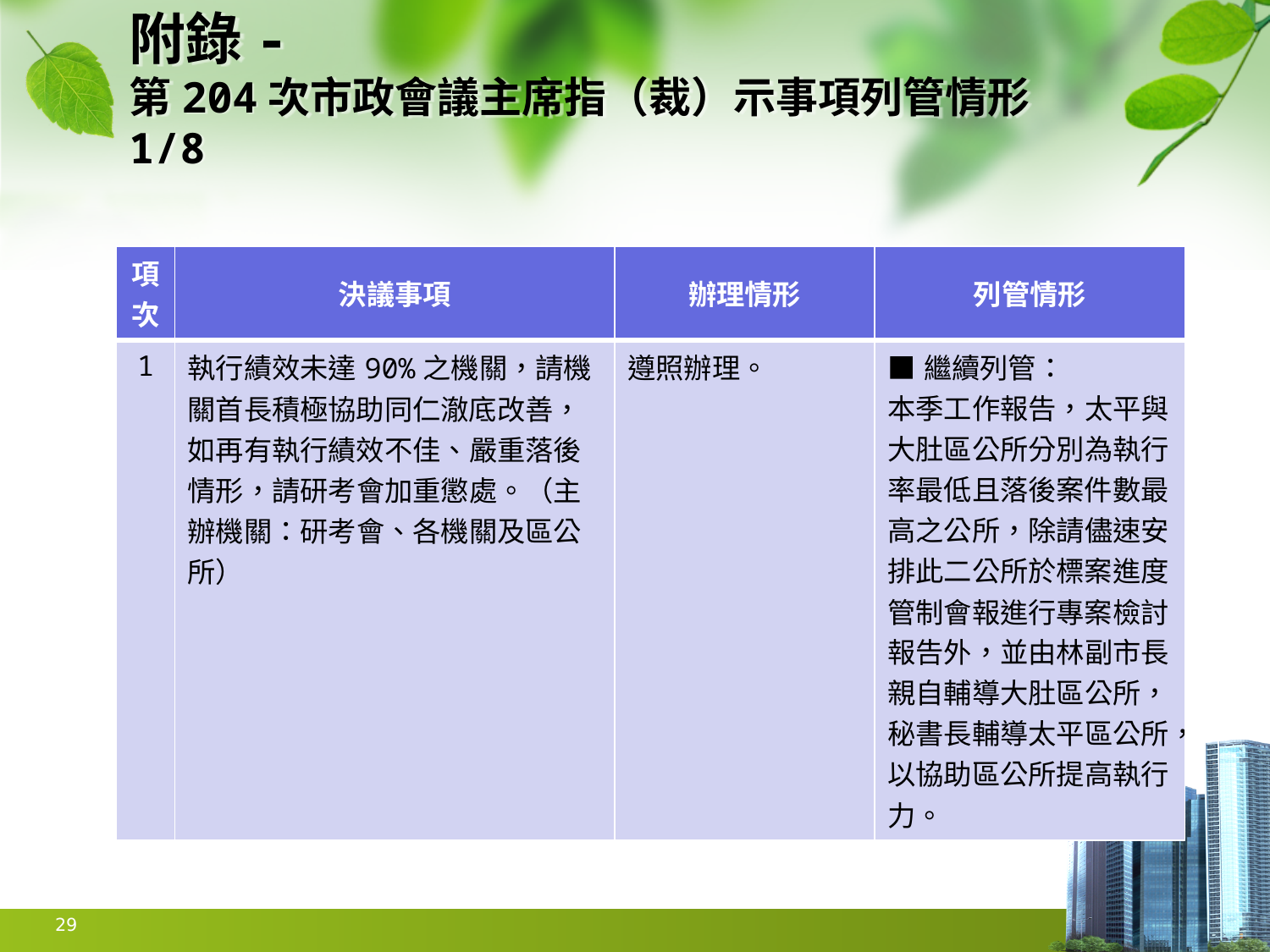

# 附錄- 第204次市政會議主席指（裁）示事項列管情形　1/8

| 項次 | 決議事項 | 辦理情形 | 列管情形 |
| --- | --- | --- | --- |
| 1 | 執行績效未達90%之機關，請機關首長積極協助同仁澈底改善，如再有執行績效不佳、嚴重落後情形，請研考會加重懲處。（主辦機關：研考會、各機關及區公所） | 遵照辦理。 | ■繼續列管： 本季工作報告，太平與大肚區公所分別為執行率最低且落後案件數最高之公所，除請儘速安排此二公所於標案進度管制會報進行專案檢討報告外，並由林副市長親自輔導大肚區公所，秘書長輔導太平區公所，以協助區公所提高執行力。 |
29